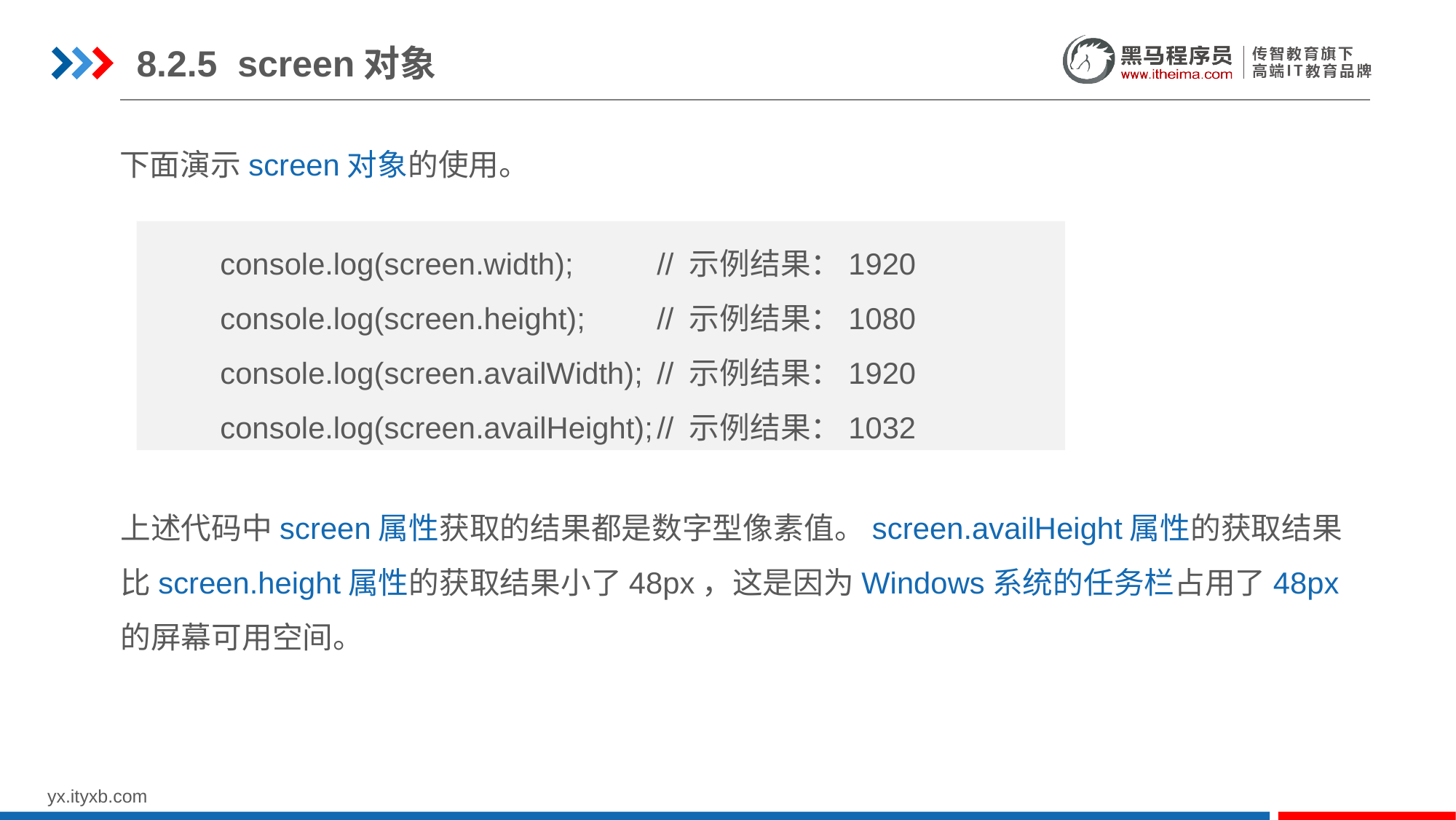

8.2.5  screen对象
下面演示screen对象的使用。
console.log(screen.width);	// 示例结果：1920
console.log(screen.height);	// 示例结果：1080
console.log(screen.availWidth);	// 示例结果：1920
console.log(screen.availHeight);	// 示例结果：1032
上述代码中screen属性获取的结果都是数字型像素值。screen.availHeight属性的获取结果比screen.height属性的获取结果小了48px，这是因为Windows系统的任务栏占用了48px的屏幕可用空间。